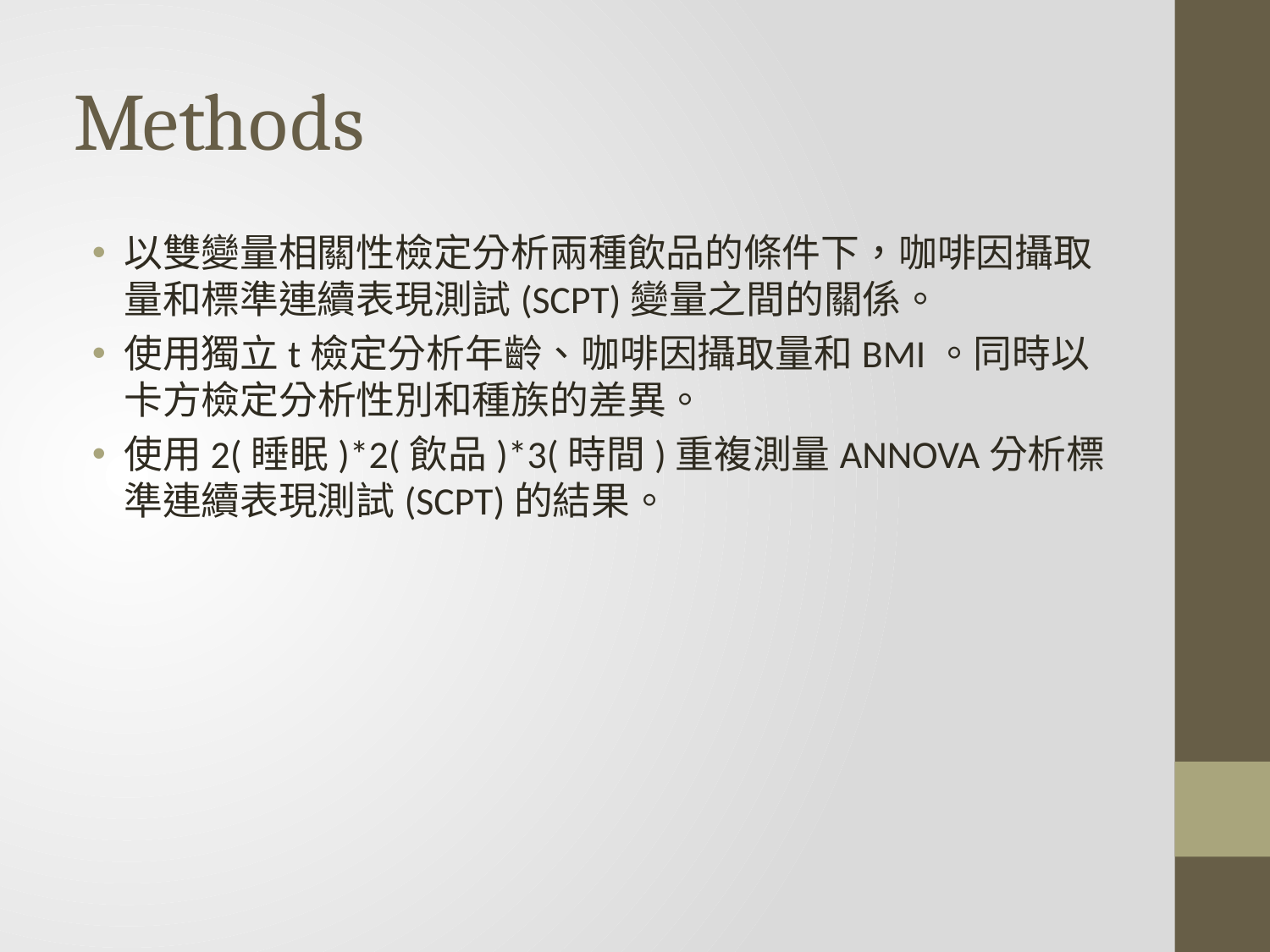

# Methods
以雙變量相關性檢定分析兩種飲品的條件下，咖啡因攝取量和標準連續表現測試(SCPT)變量之間的關係。
使用獨立t檢定分析年齡、咖啡因攝取量和BMI。同時以卡方檢定分析性別和種族的差異。
使用2(睡眠)*2(飲品)*3(時間)重複測量ANNOVA分析標準連續表現測試(SCPT)的結果。